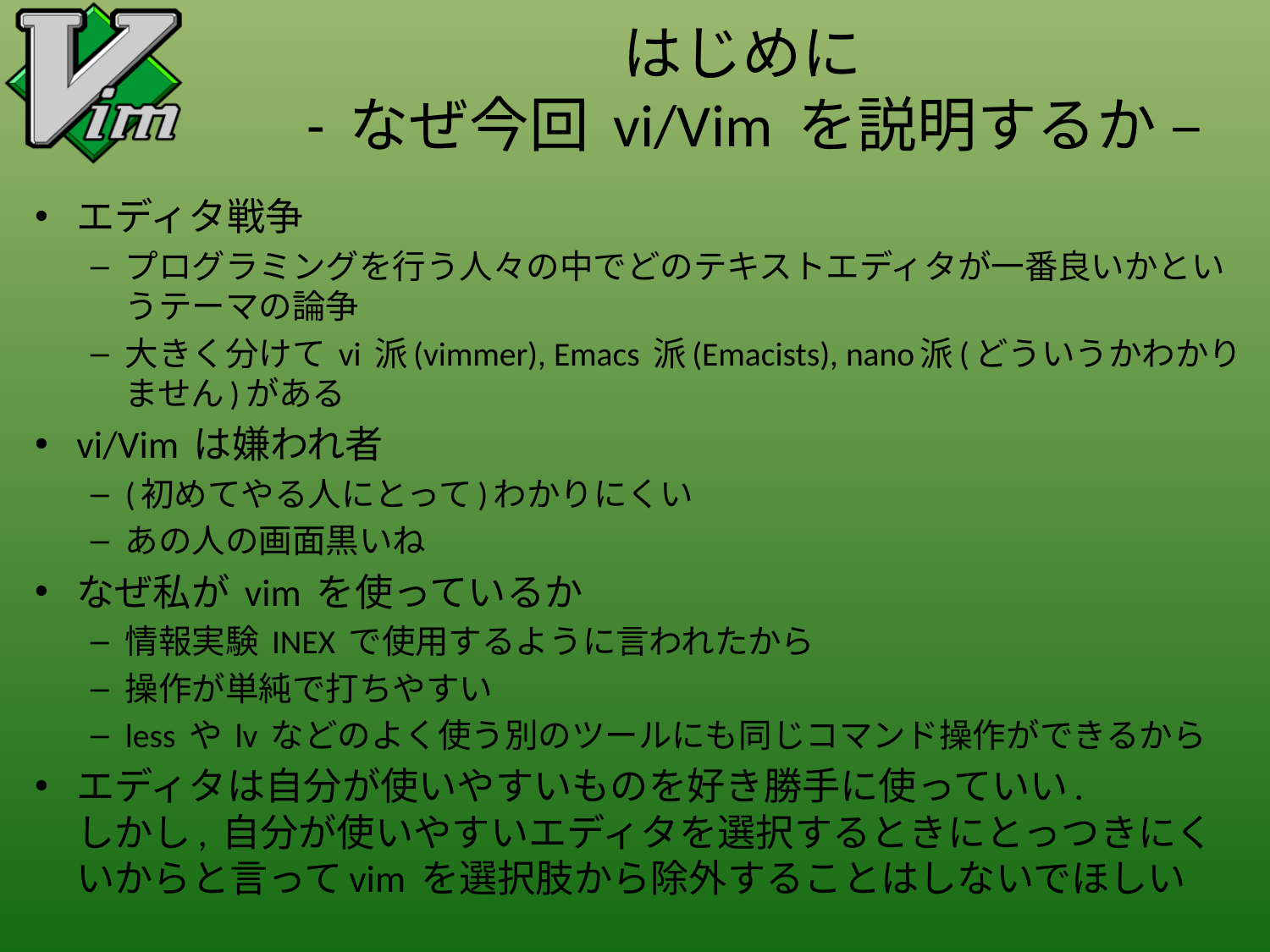

# はじめに - なぜ今回 vi/Vim を説明するか –
エディタ戦争
プログラミングを行う人々の中でどのテキストエディタが一番良いかというテーマの論争
大きく分けて vi 派(vimmer), Emacs 派(Emacists), nano派(どういうかわかりません)がある
vi/Vim は嫌われ者
(初めてやる人にとって)わかりにくい
あの人の画面黒いね
なぜ私が vim を使っているか
情報実験 INEX で使用するように言われたから
操作が単純で打ちやすい
less や lv などのよく使う別のツールにも同じコマンド操作ができるから
エディタは自分が使いやすいものを好き勝手に使っていい.
しかし, 自分が使いやすいエディタを選択するときにとっつきにくいからと言ってvim を選択肢から除外することはしないでほしい